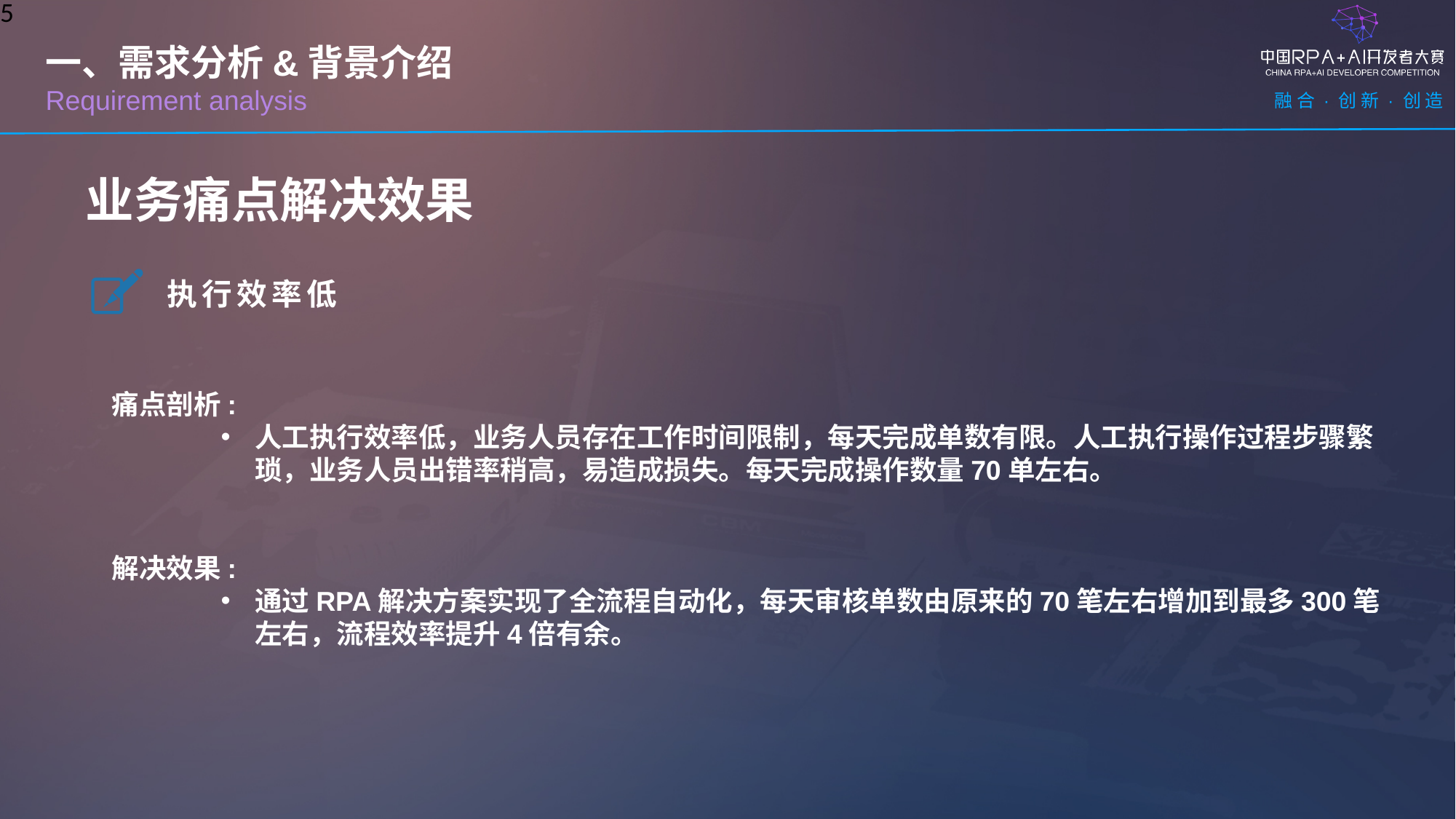

5
一、需求分析&背景介绍
Requirement analysis
业务痛点解决效果

执行效率低

痛点剖析:
人工执行效率低，业务人员存在工作时间限制，每天完成单数有限。人工执行操作过程步骤繁琐，业务人员出错率稍高，易造成损失。每天完成操作数量70单左右。

解决效果:
通过RPA解决方案实现了全流程自动化，每天审核单数由原来的70笔左右增加到最多300笔左右，流程效率提升4倍有余。